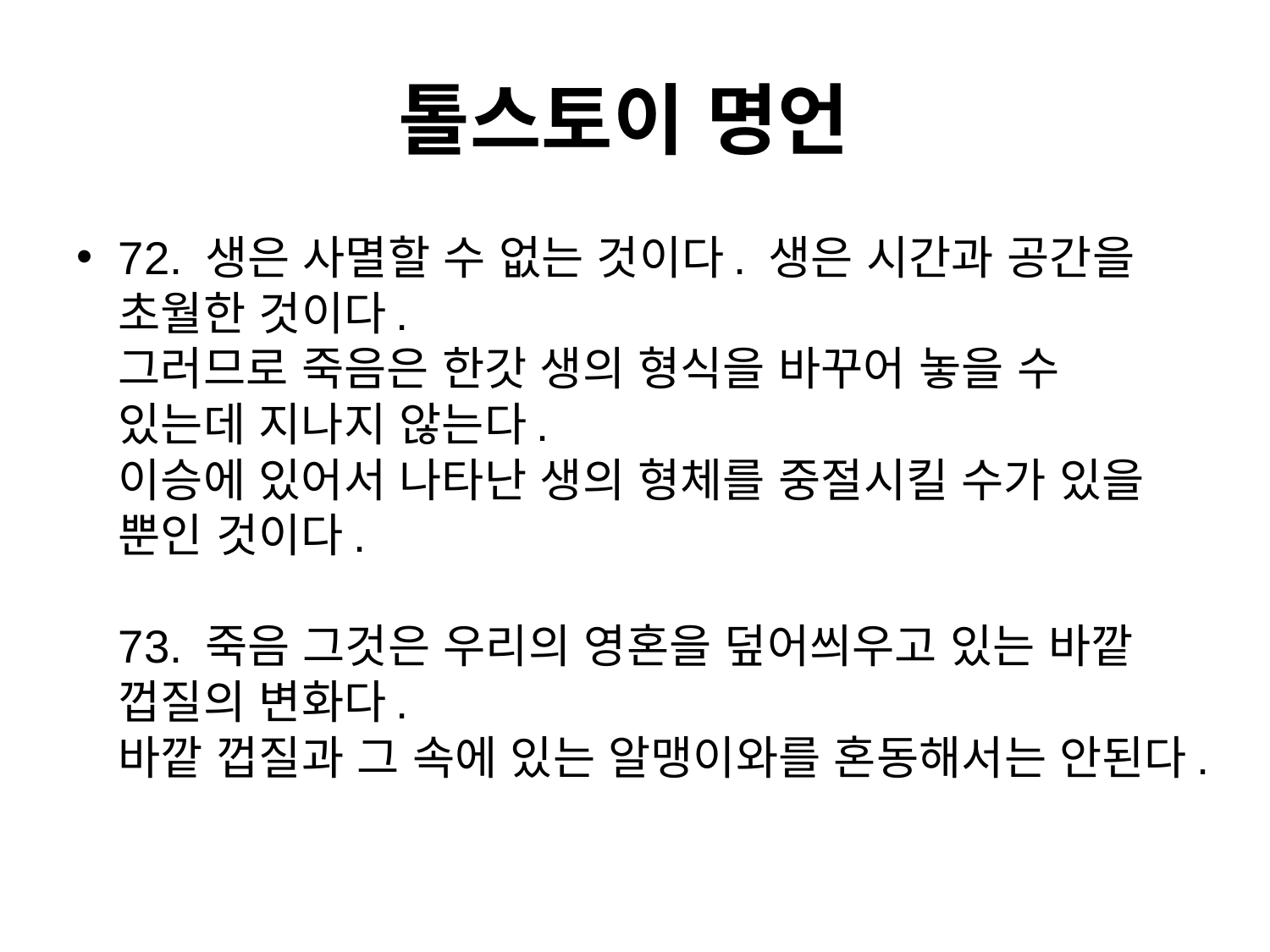

# 톨스토이 명언
72. 생은 사멸할 수 없는 것이다. 생은 시간과 공간을 초월한 것이다.
그러므로 죽음은 한갓 생의 형식을 바꾸어 놓을 수 있는데 지나지 않는다.
이승에 있어서 나타난 생의 형체를 중절시킬 수가 있을 뿐인 것이다.
73. 죽음 그것은 우리의 영혼을 덮어씌우고 있는 바깥 껍질의 변화다.
바깥 껍질과 그 속에 있는 알맹이와를 혼동해서는 안된다.